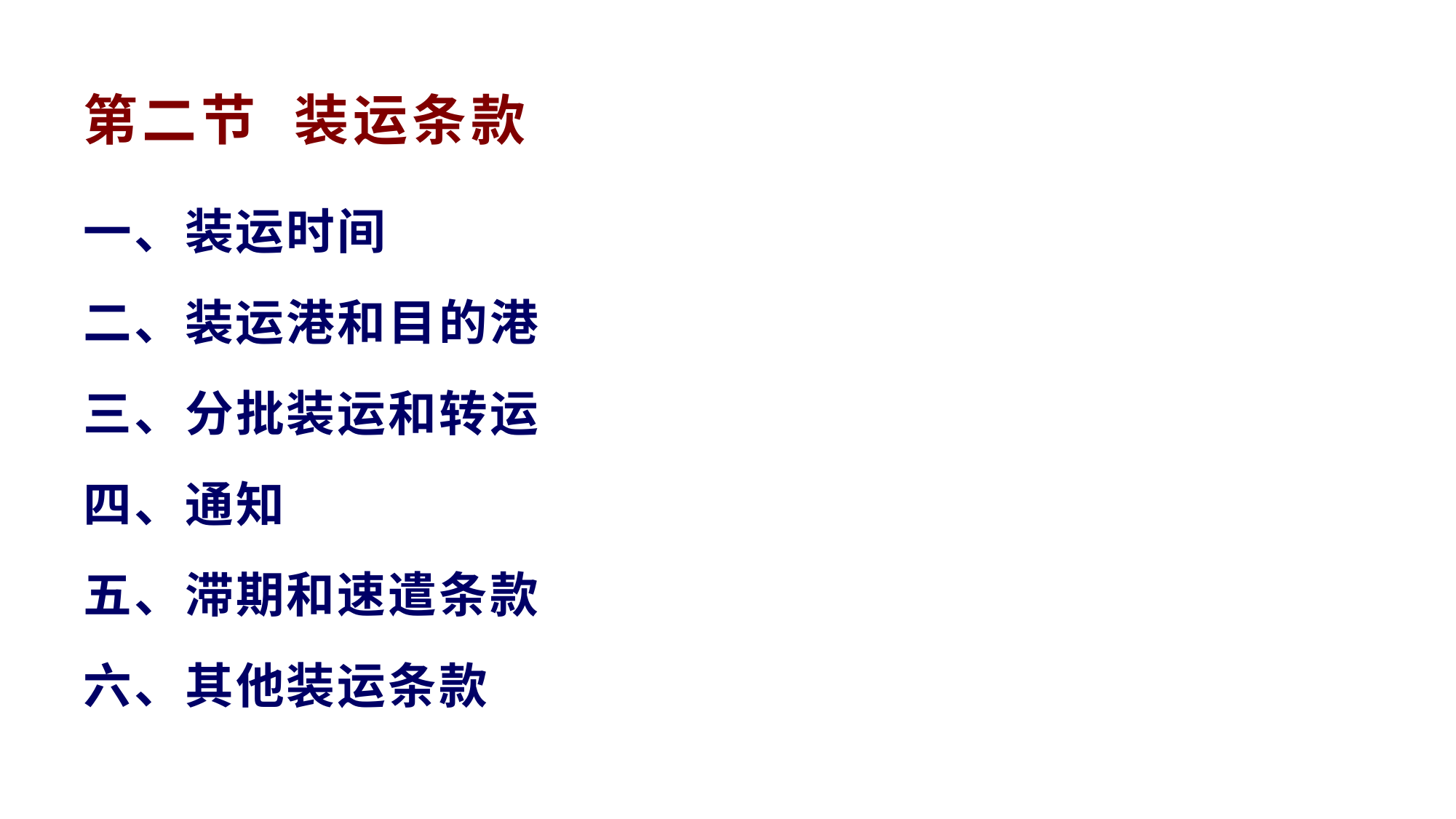

# 第二节  装运条款
一、装运时间
二、装运港和目的港
三、分批装运和转运
四、通知
五、滞期和速遣条款
六、其他装运条款